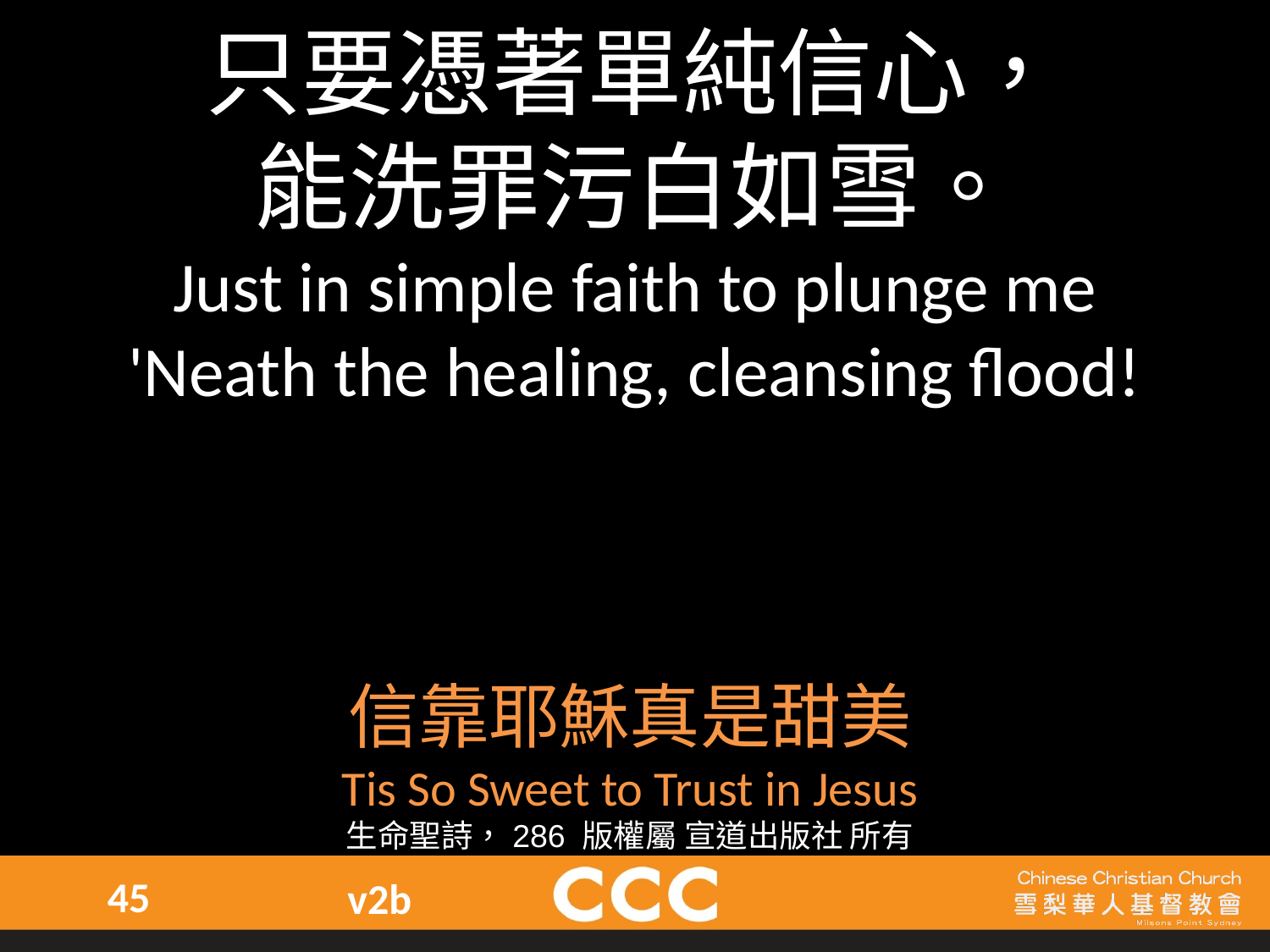

只要憑著單純信心，
能洗罪污白如雪。
Just in simple faith to plunge me
'Neath the healing, cleansing flood!
信靠耶穌真是甜美
Tis So Sweet to Trust in Jesus
生命聖詩，286 版權屬 宣道出版社 所有
45
v2b